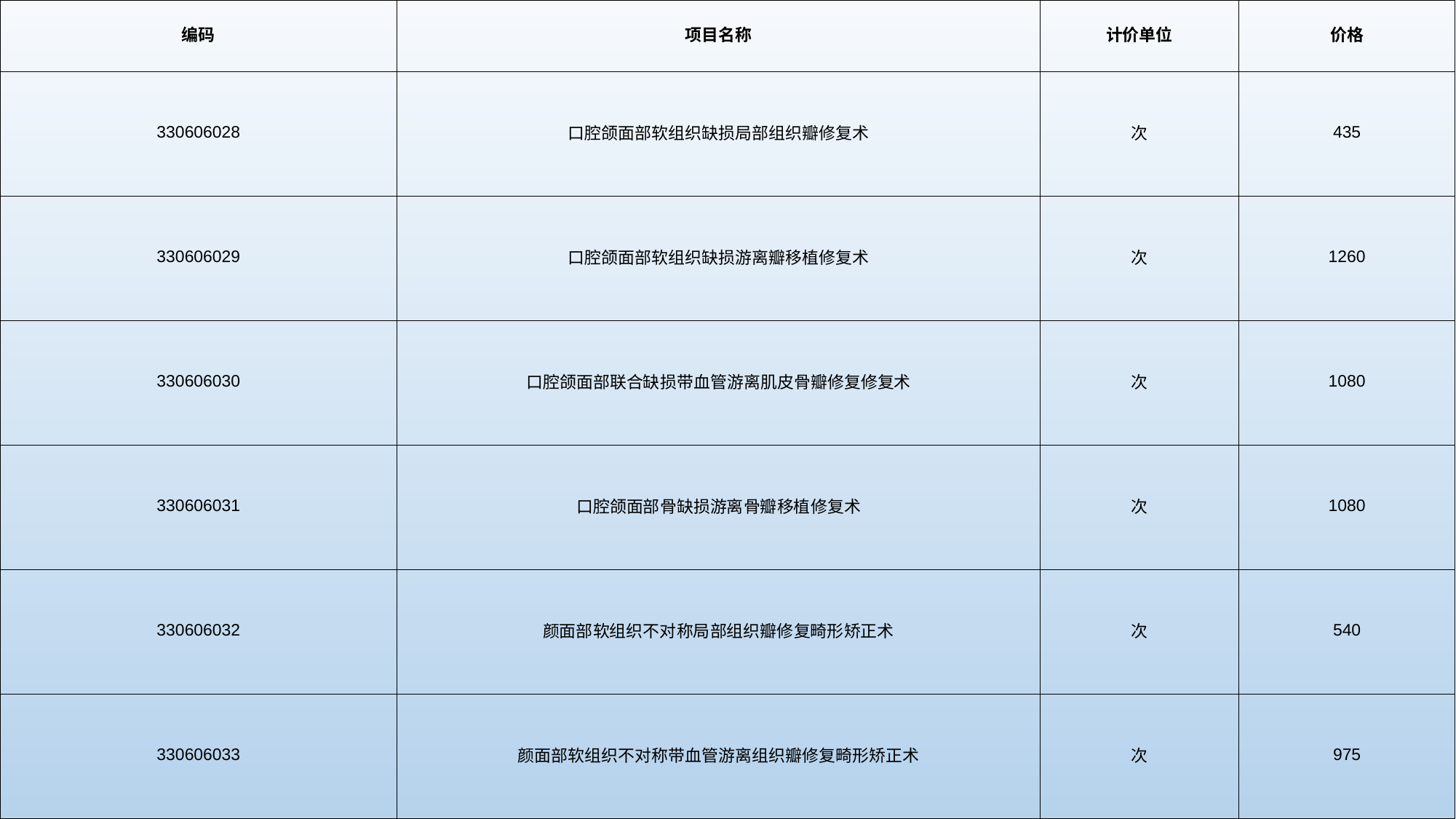

| 编码 | 项目名称 | 计价单位 | 价格 |
| --- | --- | --- | --- |
| 330606028 | 口腔颌面部软组织缺损局部组织瓣修复术 | 次 | 435 |
| 330606029 | 口腔颌面部软组织缺损游离瓣移植修复术 | 次 | 1260 |
| 330606030 | 口腔颌面部联合缺损带血管游离肌皮骨瓣修复修复术 | 次 | 1080 |
| 330606031 | 口腔颌面部骨缺损游离骨瓣移植修复术 | 次 | 1080 |
| 330606032 | 颜面部软组织不对称局部组织瓣修复畸形矫正术 | 次 | 540 |
| 330606033 | 颜面部软组织不对称带血管游离组织瓣修复畸形矫正术 | 次 | 975 |